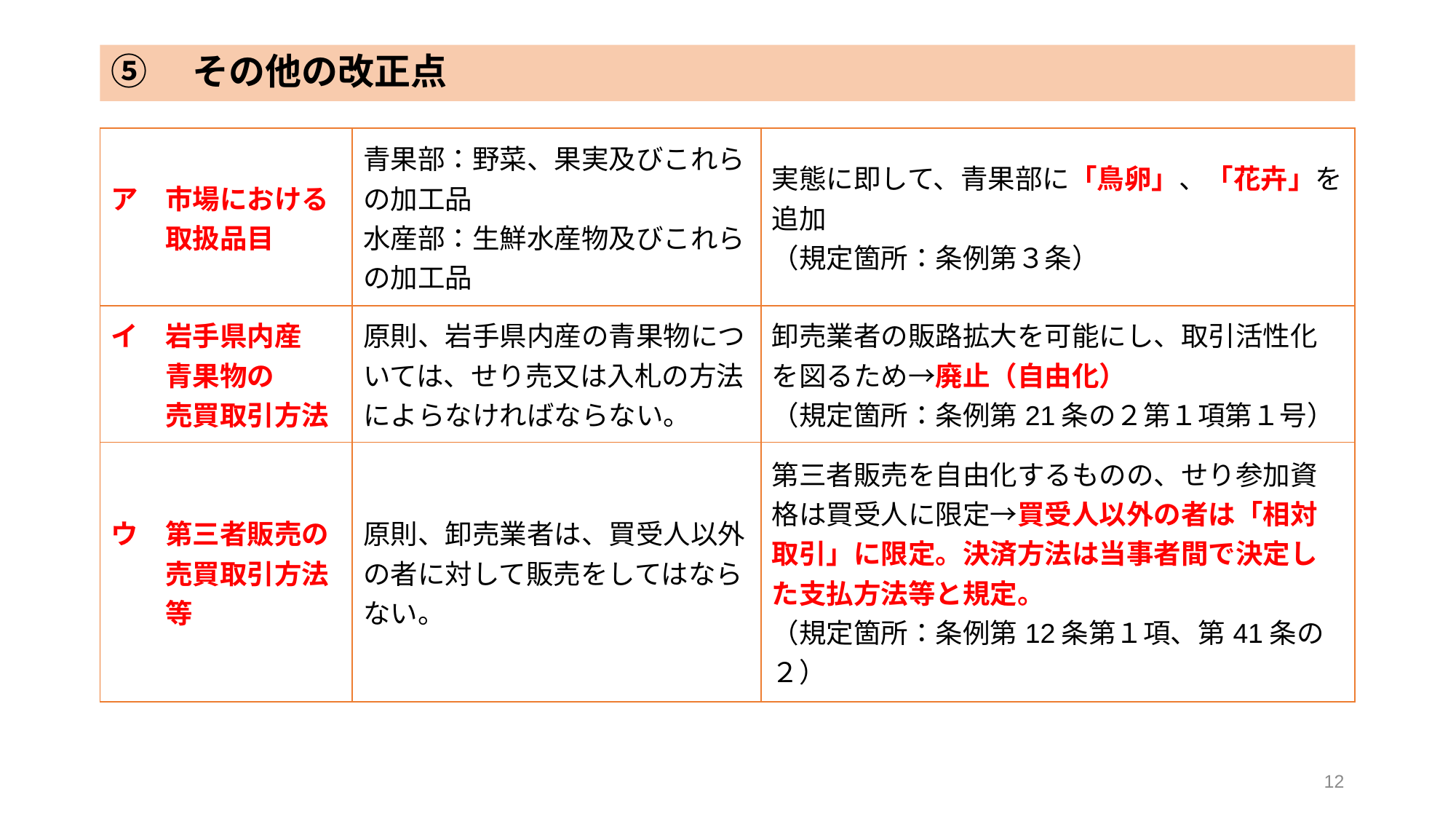

⑤　その他の改正点
| ア　市場における 　　取扱品目 | 青果部：野菜、果実及びこれらの加工品 水産部：生鮮水産物及びこれらの加工品 | 実態に即して、青果部に「鳥卵」、「花卉」を追加 （規定箇所：条例第３条） |
| --- | --- | --- |
| イ　岩手県内産 　　青果物の 　　売買取引方法 | 原則、岩手県内産の青果物については、せり売又は入札の方法によらなければならない。 | 卸売業者の販路拡大を可能にし、取引活性化を図るため→廃止（自由化） （規定箇所：条例第21条の２第１項第１号） |
| ウ　第三者販売の 　　売買取引方法 　　等 | 原則、卸売業者は、買受人以外の者に対して販売をしてはならない。 | 第三者販売を自由化するものの、せり参加資格は買受人に限定→買受人以外の者は「相対取引」に限定。決済方法は当事者間で決定した支払方法等と規定。 （規定箇所：条例第12条第１項、第41条の２） |
12